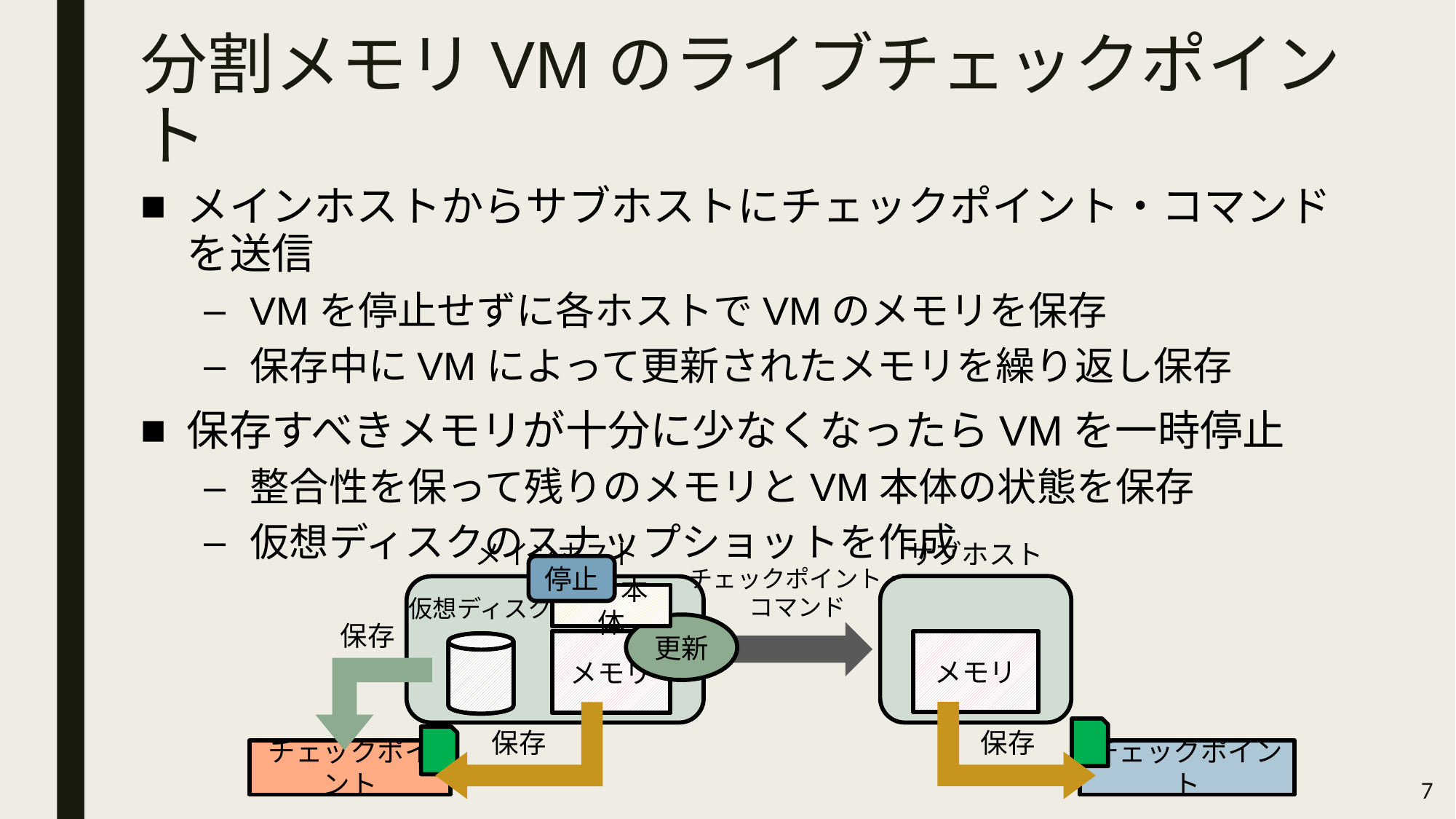

# 分割メモリVMのライブチェックポイント
メインホストからサブホストにチェックポイント・コマンドを送信
VMを停止せずに各ホストでVMのメモリを保存
保存中にVMによって更新されたメモリを繰り返し保存
保存すべきメモリが十分に少なくなったらVMを一時停止
整合性を保って残りのメモリとVM本体の状態を保存
仮想ディスクのスナップショットを作成
サブホスト
メインホスト
停止
チェックポイント・
コマンド

VM本体
VM本体
仮想ディスク
保存
更新

メモリ
メモリ
メモリ
メモリ

保存
保存

チェックポイント
チェックポイント
7